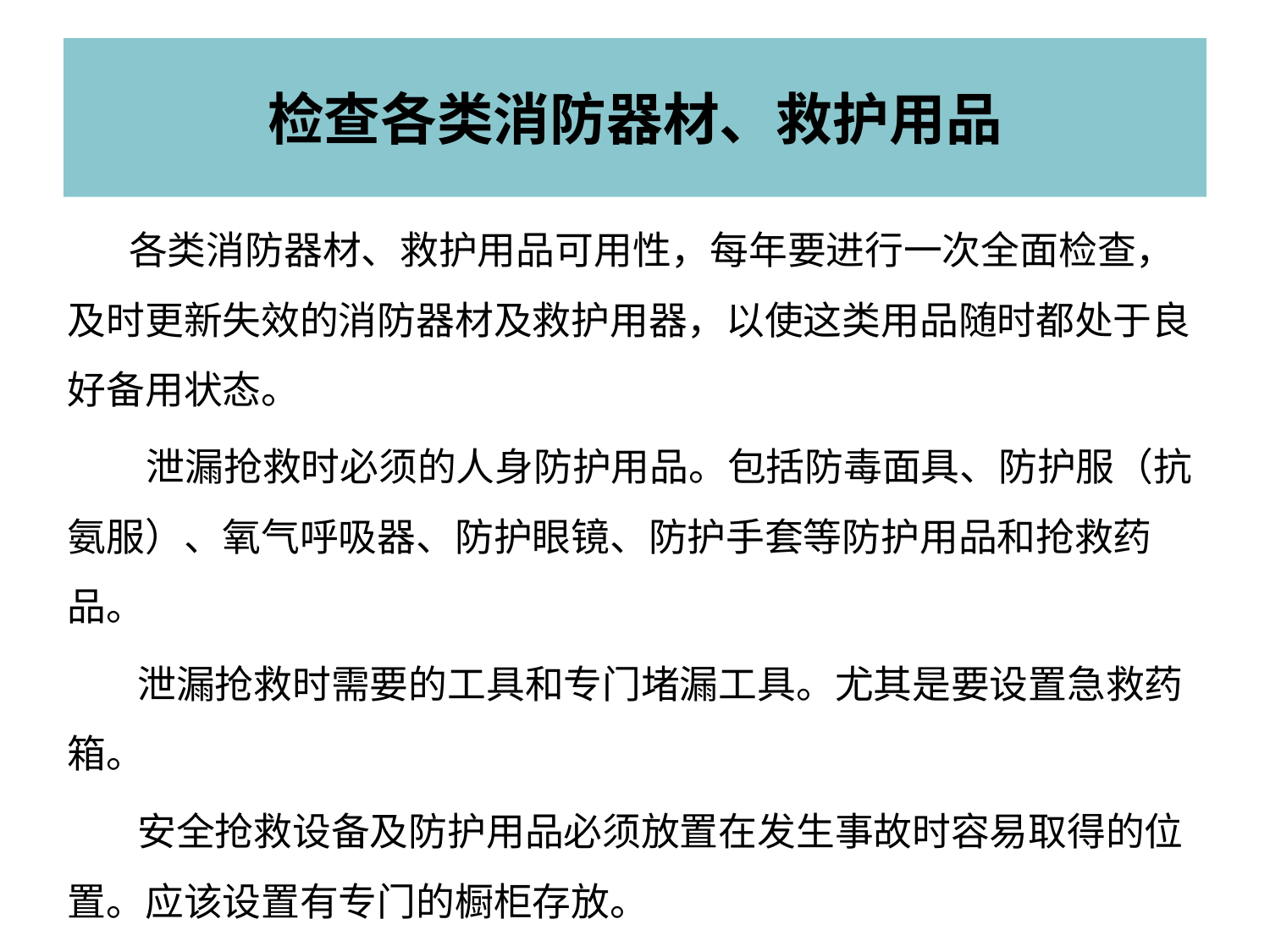

# 检查各类消防器材、救护用品
      各类消防器材、救护用品可用性，每年要进行一次全面检查，及时更新失效的消防器材及救护用器，以使这类用品随时都处于良好备用状态。
        泄漏抢救时必须的人身防护用品。包括防毒面具、防护服（抗氨服）、氧气呼吸器、防护眼镜、防护手套等防护用品和抢救药品。
       泄漏抢救时需要的工具和专门堵漏工具。尤其是要设置急救药箱。
       安全抢救设备及防护用品必须放置在发生事故时容易取得的位置。应该设置有专门的橱柜存放。

80